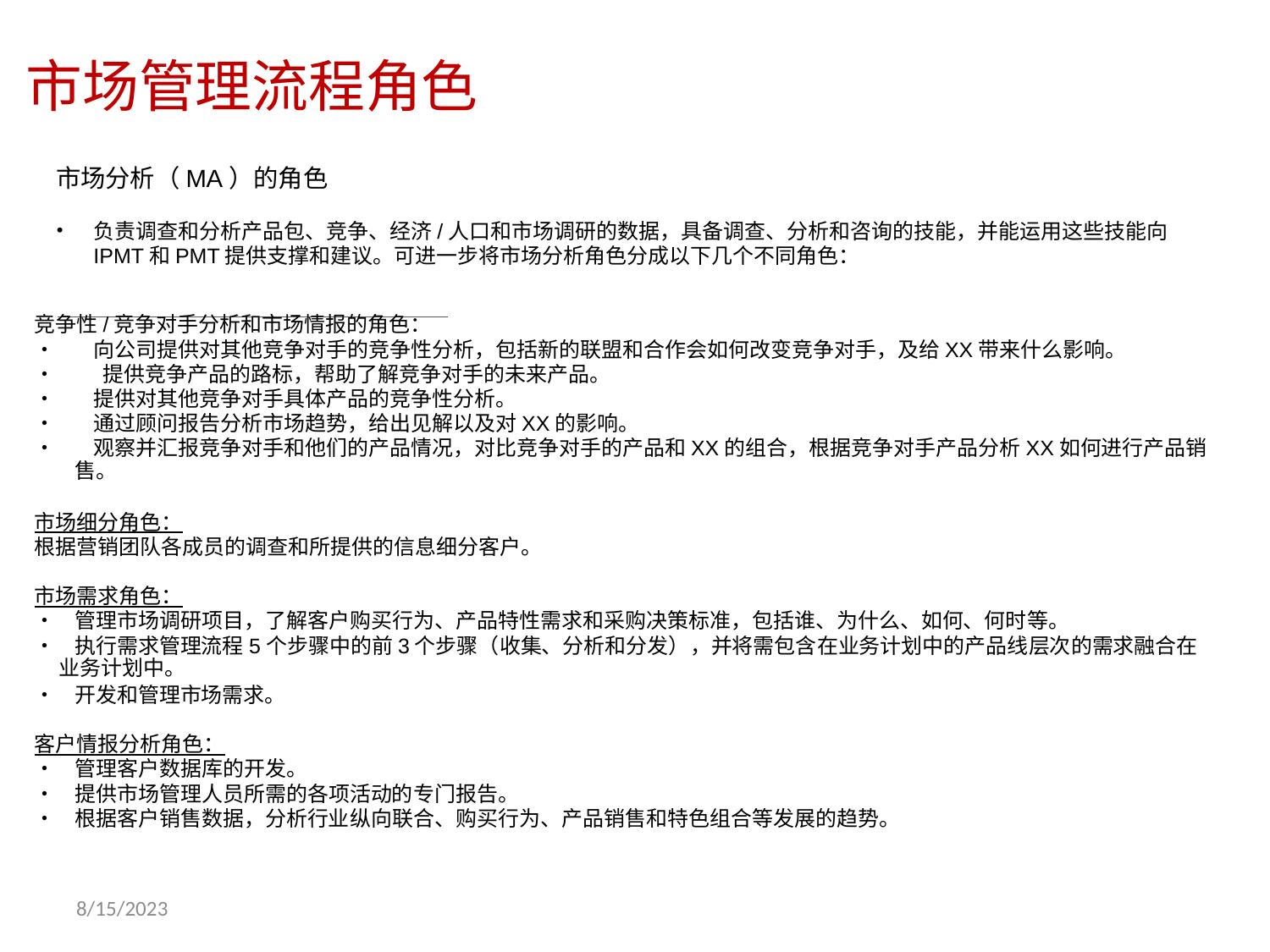

市场管理流程角色

	市场分析（MA）的角色
负责调查和分析产品包、竞争、经济/人口和市场调研的数据，具备调查、分析和咨询的技能，并能运用这些技能向
IPMT和PMT提供支撑和建议。可进一步将市场分析角色分成以下几个不同角色：
•
竞争性/竞争对手分析和市场情报的角色：
•       向公司提供对其他竞争对手的竞争性分析，包括新的联盟和合作会如何改变竞争对手，及给XX带来什么影响。
•         提供竞争产品的路标，帮助了解竞争对手的未来产品。
•       提供对其他竞争对手具体产品的竞争性分析。
•       通过顾问报告分析市场趋势，给出见解以及对XX的影响。
•       观察并汇报竞争对手和他们的产品情况，对比竞争对手的产品和XX的组合，根据竞争对手产品分析XX如何进行产品销
		售。

市场细分角色：
根据营销团队各成员的调查和所提供的信息细分客户。

市场需求角色：
•   管理市场调研项目，了解客户购买行为、产品特性需求和采购决策标准，包括谁、为什么、如何、何时等。
•   执行需求管理流程5个步骤中的前3个步骤（收集、分析和分发），并将需包含在业务计划中的产品线层次的需求融合在
	业务计划中。
•   开发和管理市场需求。

客户情报分析角色：
•   管理客户数据库的开发。
•   提供市场管理人员所需的各项活动的专门报告。
•   根据客户销售数据，分析行业纵向联合、购买行为、产品销售和特色组合等发展的趋势。

8/15/2023